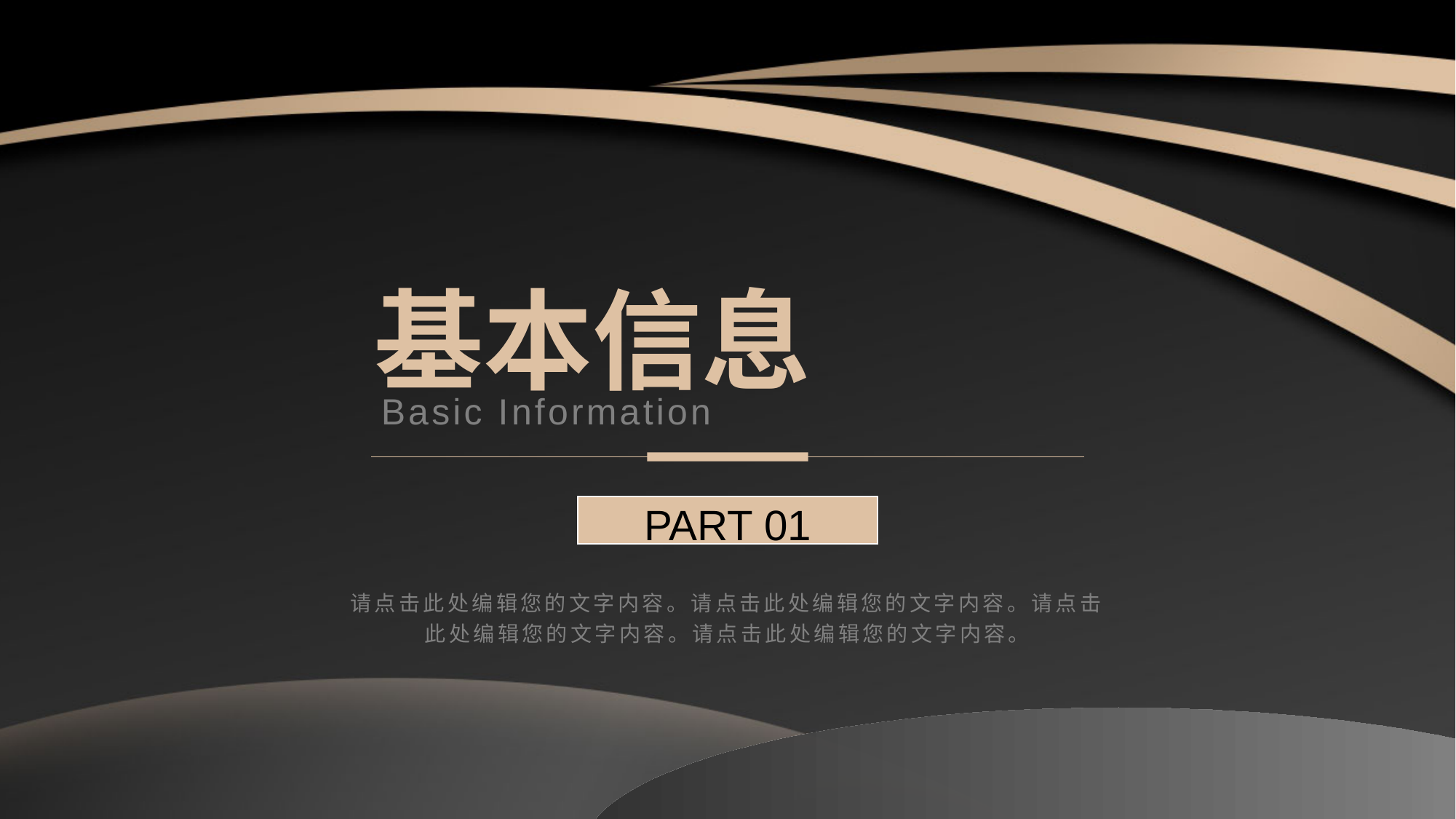

基本信息
Basic Information

PART 01

请点击此处编辑您的文字内容。请点击此处编辑您的文字内容。请点击此处编辑您的文字内容。请点击此处编辑您的文字内容。